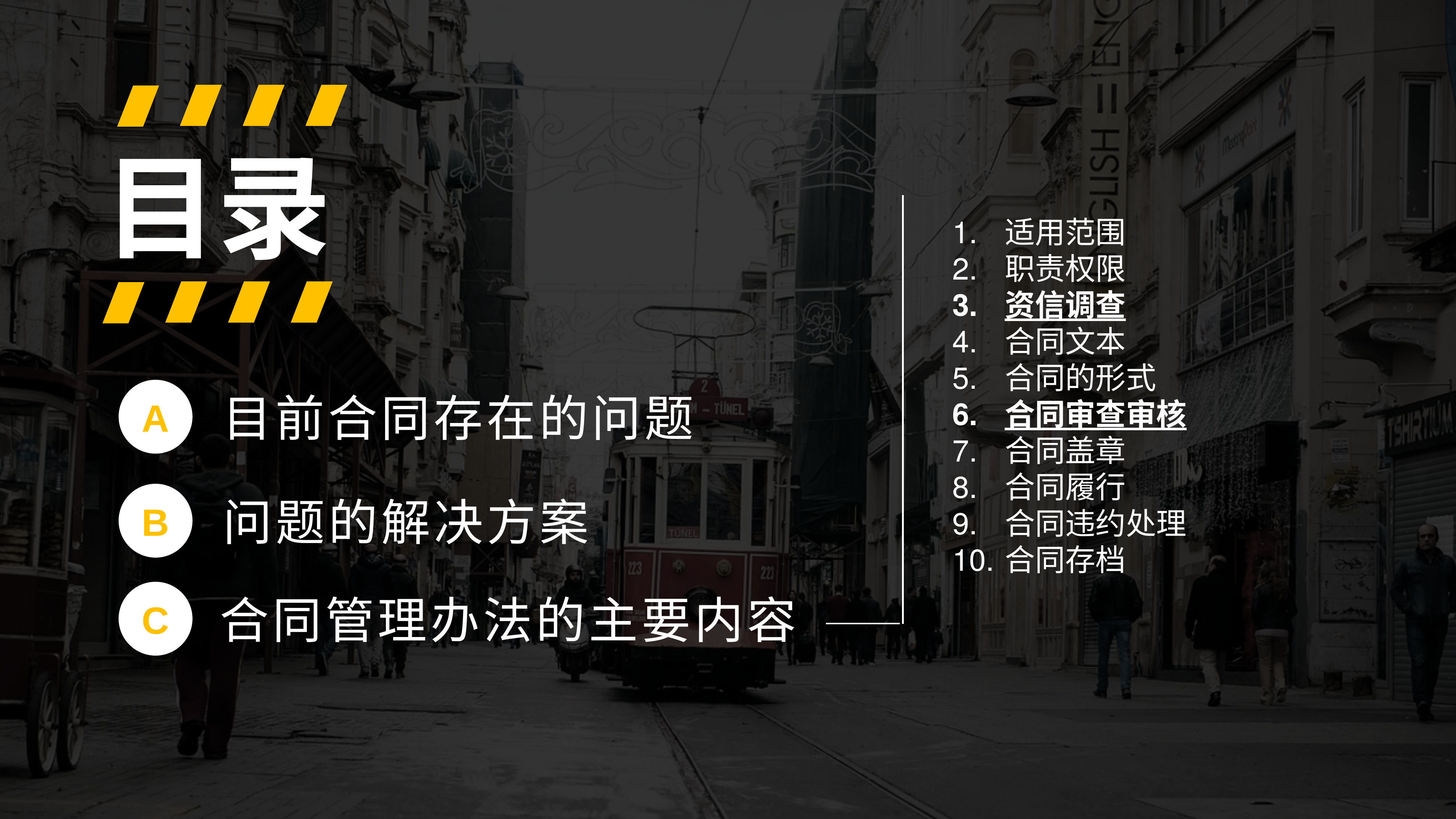

目录
适用范围
职责权限
资信调查
合同文本
合同的形式
合同审查审核
合同盖章
合同履行
合同违约处理
合同存档

目前合同存在的问题

A
问题的解决方案

B
合同管理办法的主要内容

C